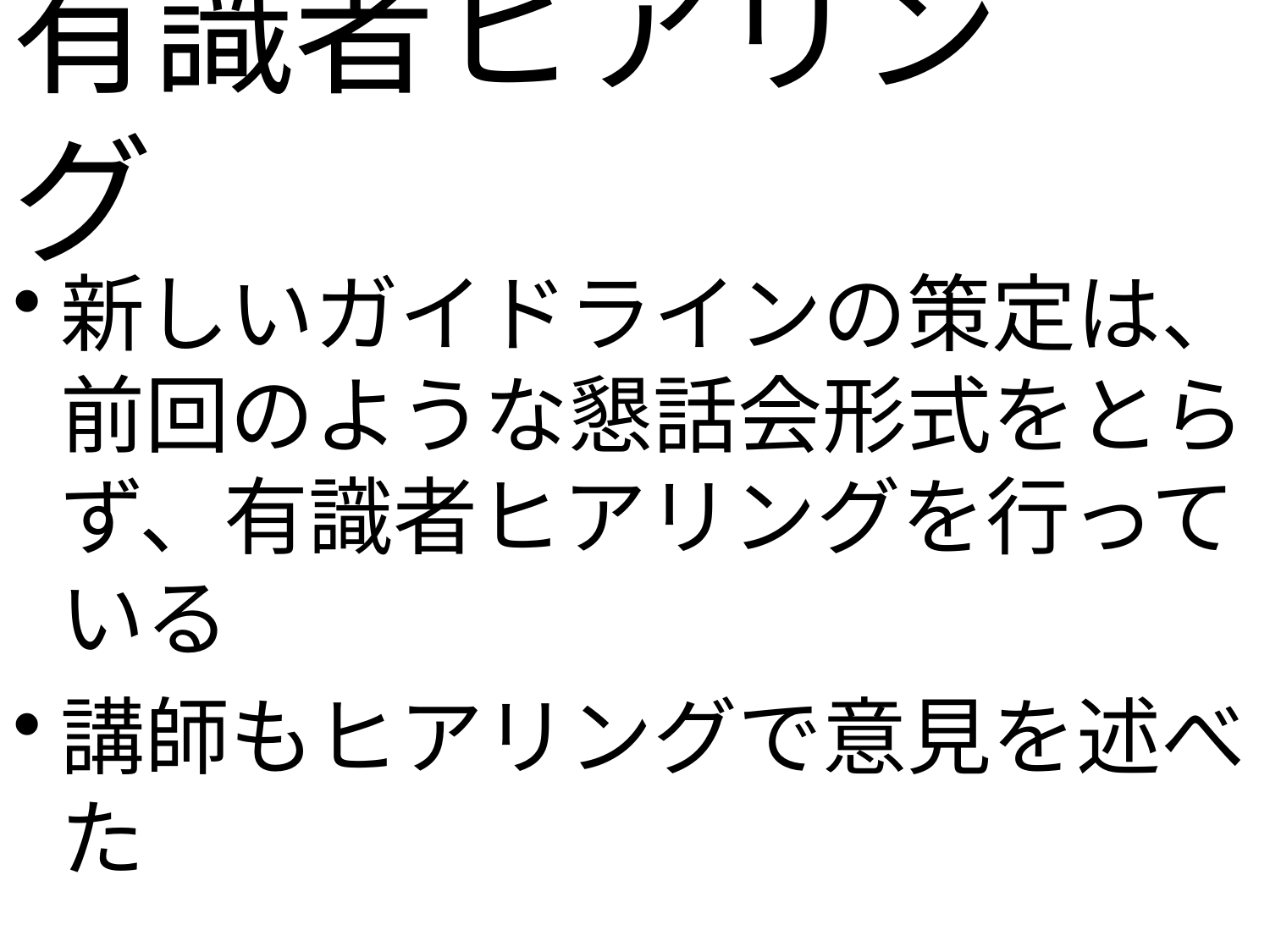

# 有識者ヒアリング
新しいガイドラインの策定は、前回のような懇話会形式をとらず、有識者ヒアリングを行っている
講師もヒアリングで意見を述べた